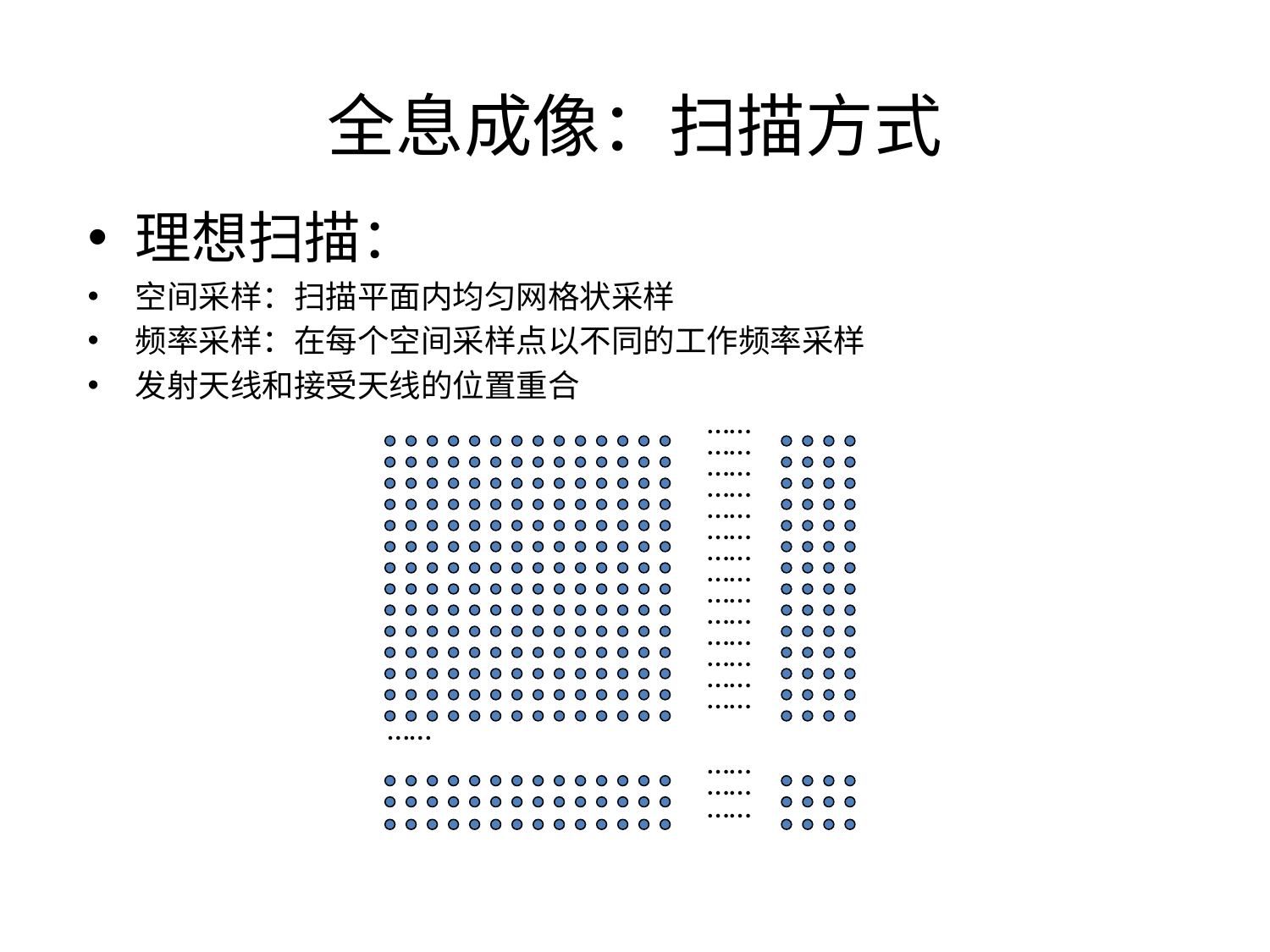

# 全息成像：扫描方式
理想扫描：
空间采样：扫描平面内均匀网格状采样
频率采样：在每个空间采样点以不同的工作频率采样
发射天线和接受天线的位置重合
……

……

……

……

……

……

……

……

……

……

……

……

……

……

……
……

……

……